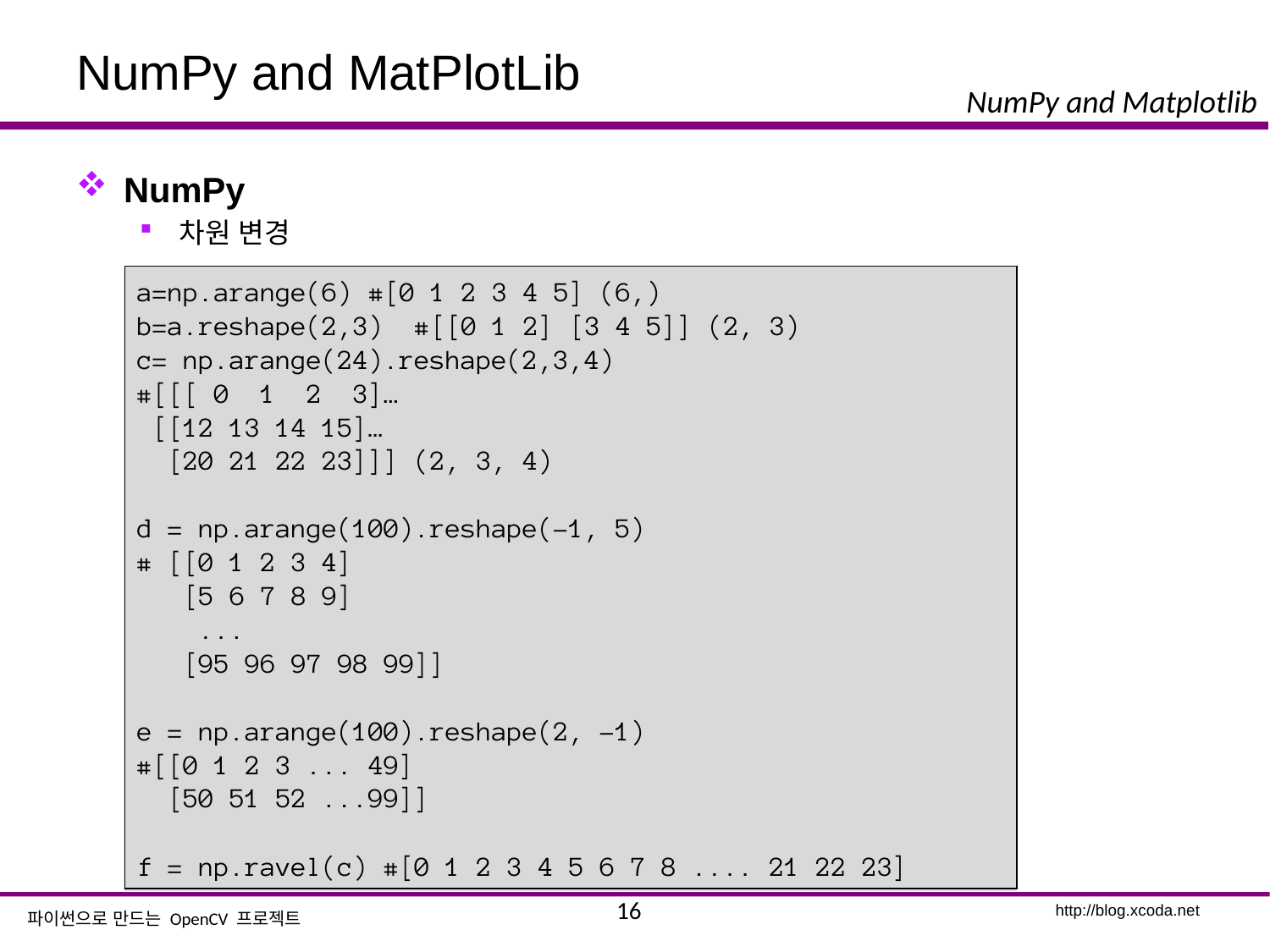

# NumPy and MatPlotLib
NumPy
차원 변경

a=np.arange(6) #[0 1 2 3 4 5] (6,)
b=a.reshape(2,3)  #[[0 1 2] [3 4 5]] (2, 3)
c= np.arange(24).reshape(2,3,4)
#[[[ 0  1  2  3]…
 [[12 13 14 15]…
  [20 21 22 23]]] (2, 3, 4)

d = np.arange(100).reshape(-1, 5)
# [[0 1 2 3 4]
   [5 6 7 8 9]
    ...
   [95 96 97 98 99]]

e = np.arange(100).reshape(2, -1)
#[[0 1 2 3 ... 49]
  [50 51 52 ...99]]

f = np.ravel(c) #[0 1 2 3 4 5 6 7 8 .... 21 22 23]